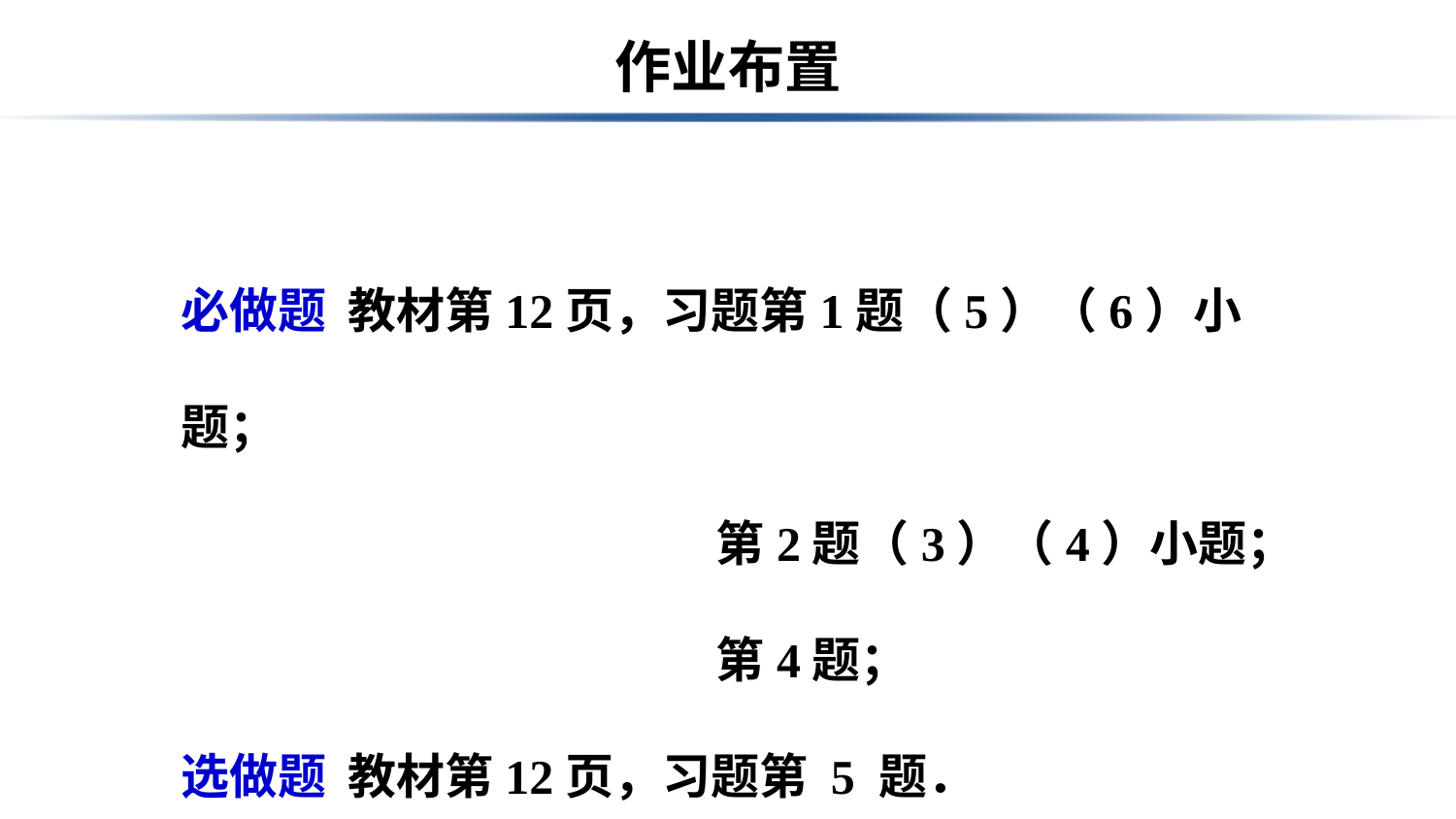

# 作业布置
必做题  教材第12页，习题第1题（5）（6）小题；
                                                第2题（3）（4）小题；
                                                第4题；
选做题  教材第12页，习题第 5 题．